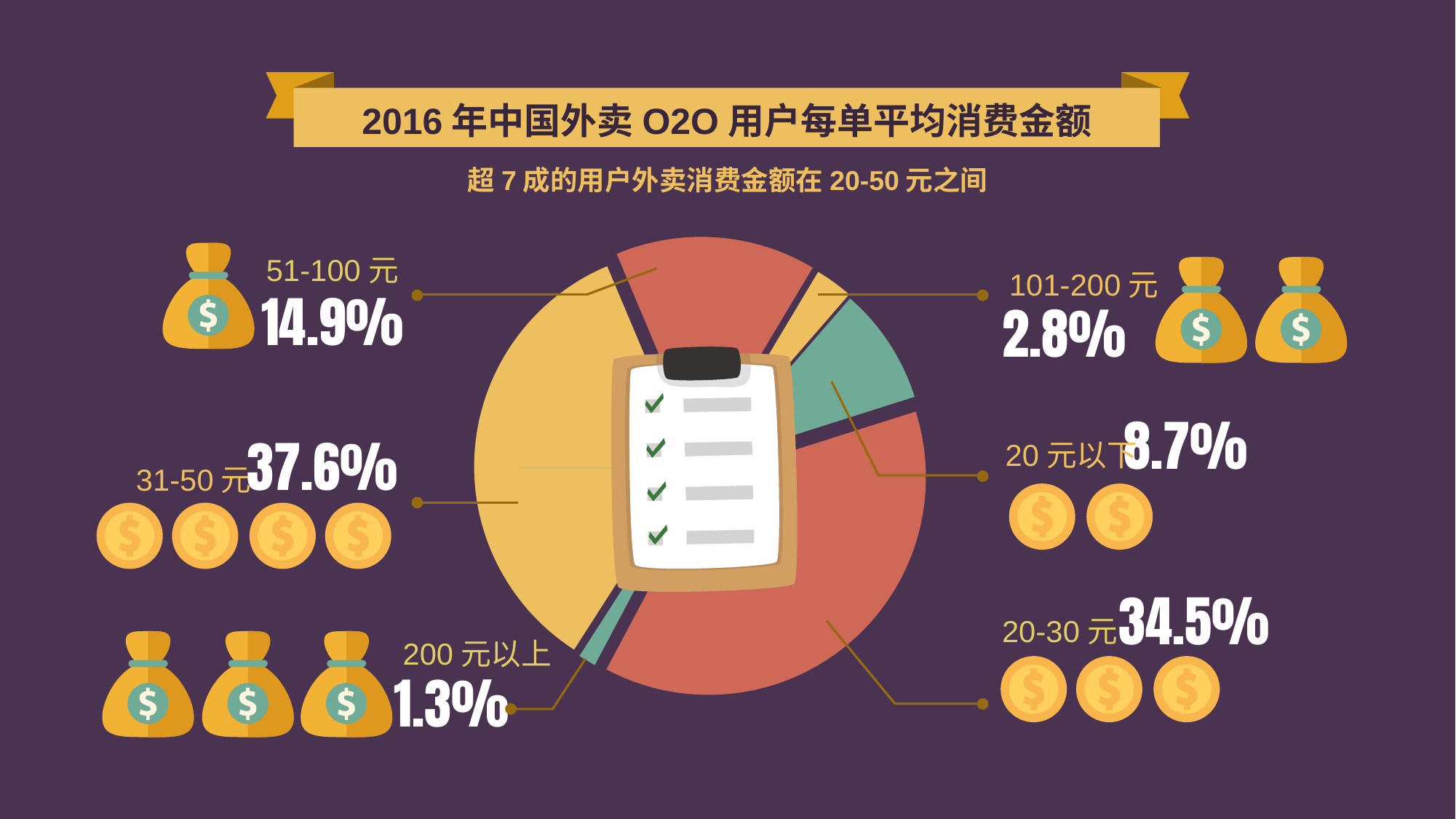

2016年中国外卖O2O用户每单平均消费金额
超7成的用户外卖消费金额在20-50元之间

### Chart

| Category | 销售额 |
|---|---|
| 第一季度 | 8.7 |
| 第二季度 | 37.6 |
| 第三季度 | 1.3 |
| 第四季度 | 34.5 |
| 第四季度 | 14.9 |
| 第四季度 | 2.8 |

51-100元
14.9%

101-200元
2.8%

8.7%
20元以下

37.6%
31-50元

34.5%
20-30元

200元以上

1.3%